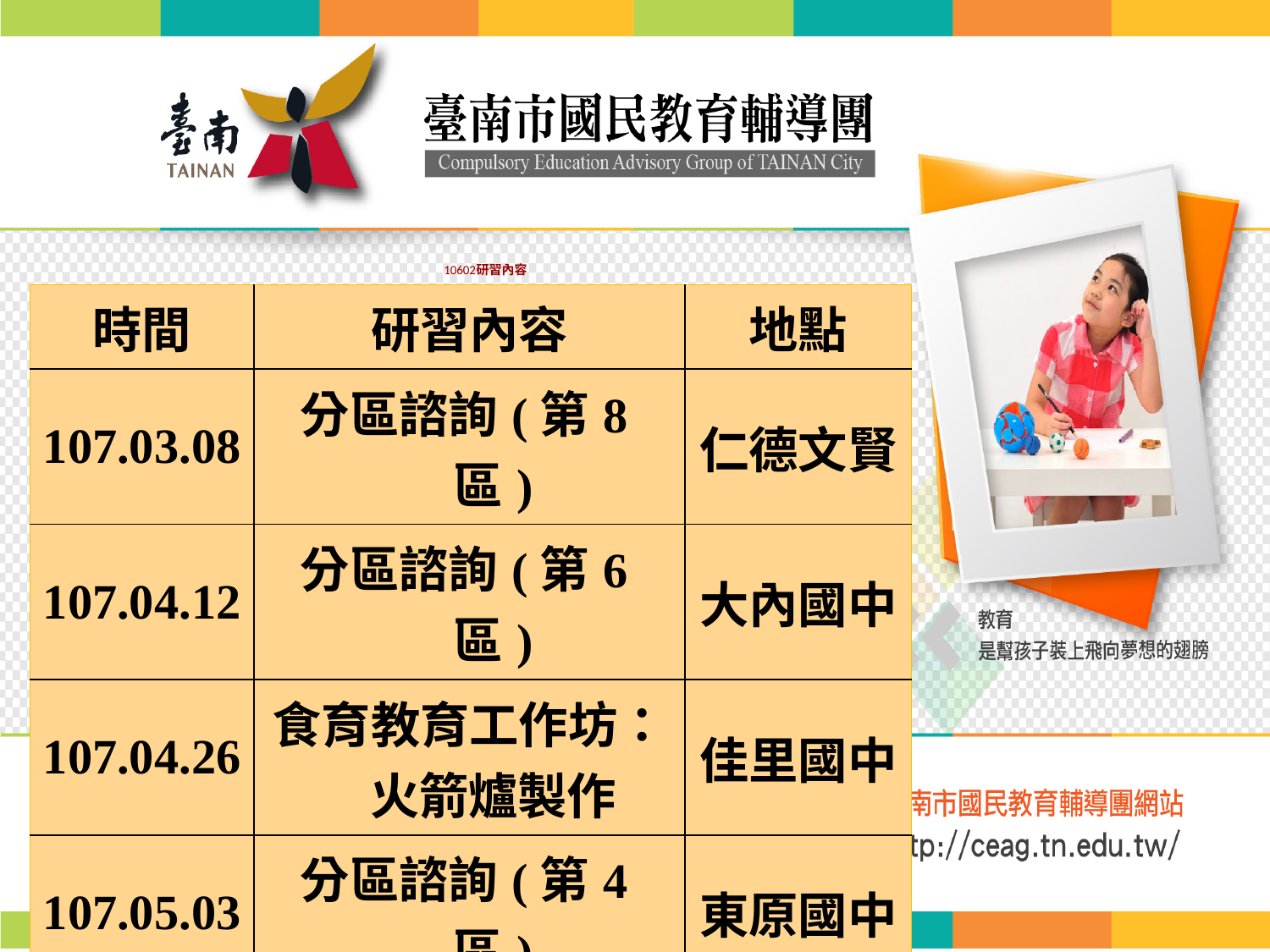

# 10602研習內容
| 時間 | 研習內容 | 地點 |
| --- | --- | --- |
| 107.03.08 | 分區諮詢(第8區) | 仁德文賢 |
| 107.04.12 | 分區諮詢(第6區) | 大內國中 |
| 107.04.26 | 食育教育工作坊：火箭爐製作 | 佳里國中 |
| 107.05.03 | 分區諮詢(第4區) | 東原國中 |
| 107.05.10 | 食育教育工作坊：火箭爐料理 | 佳里國中 |
| 107.06.07 | 分區諮詢(第2區) | 建興國中 |